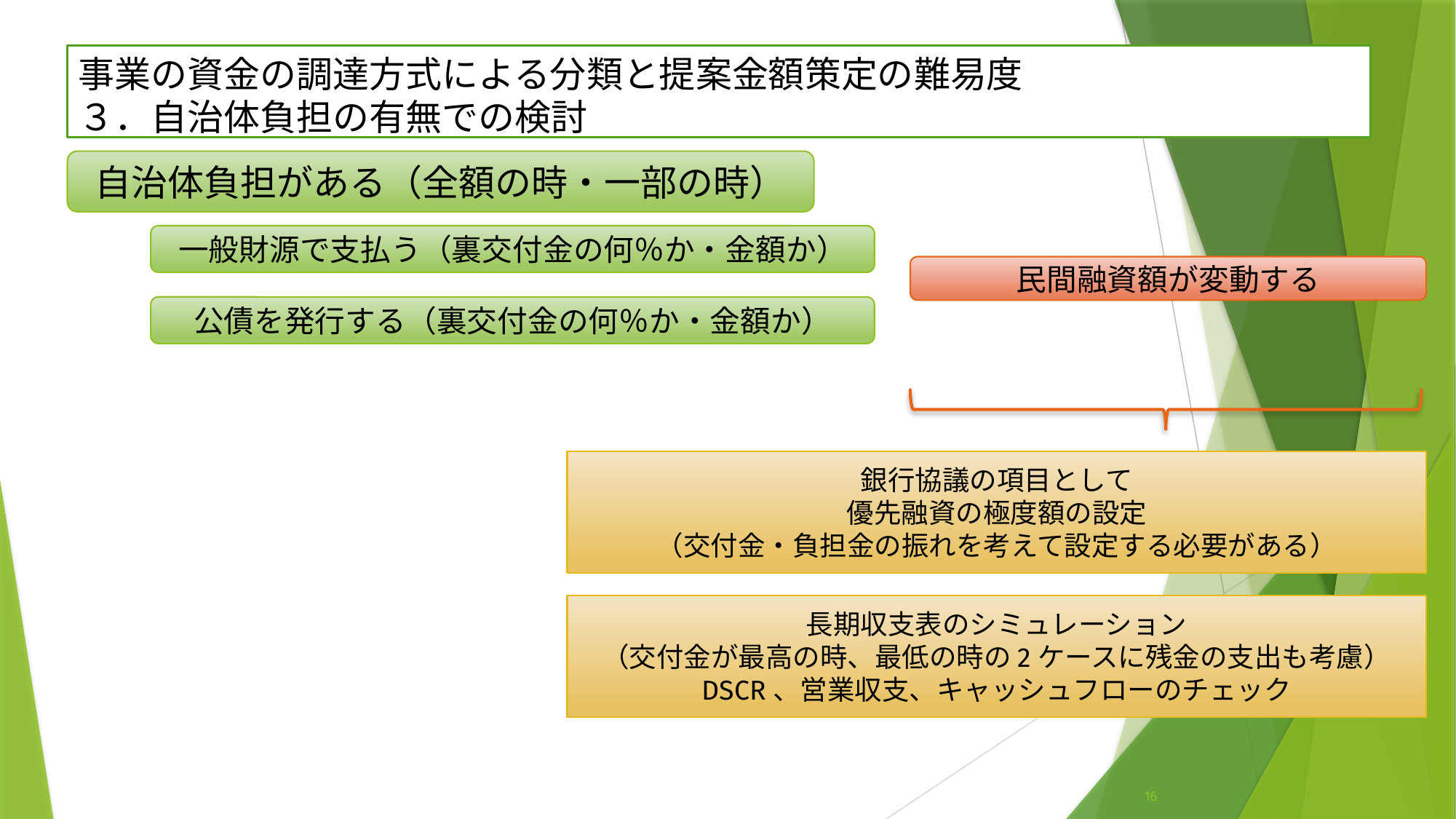

# 事業の資金の調達方式による分類と提案金額策定の難易度 ３．自治体負担の有無での検討
自治体負担がある（全額の時・一部の時）

一般財源で支払う（裏交付金の何％か・金額か）
民間融資額が変動する
公債を発行する（裏交付金の何％か・金額か）
銀行協議の項目として
優先融資の極度額の設定
（交付金・負担金の振れを考えて設定する必要がある）
長期収支表のシミュレーション
（交付金が最高の時、最低の時の2ケースに残金の支出も考慮）
DSCR、営業収支、キャッシュフローのチェック
16